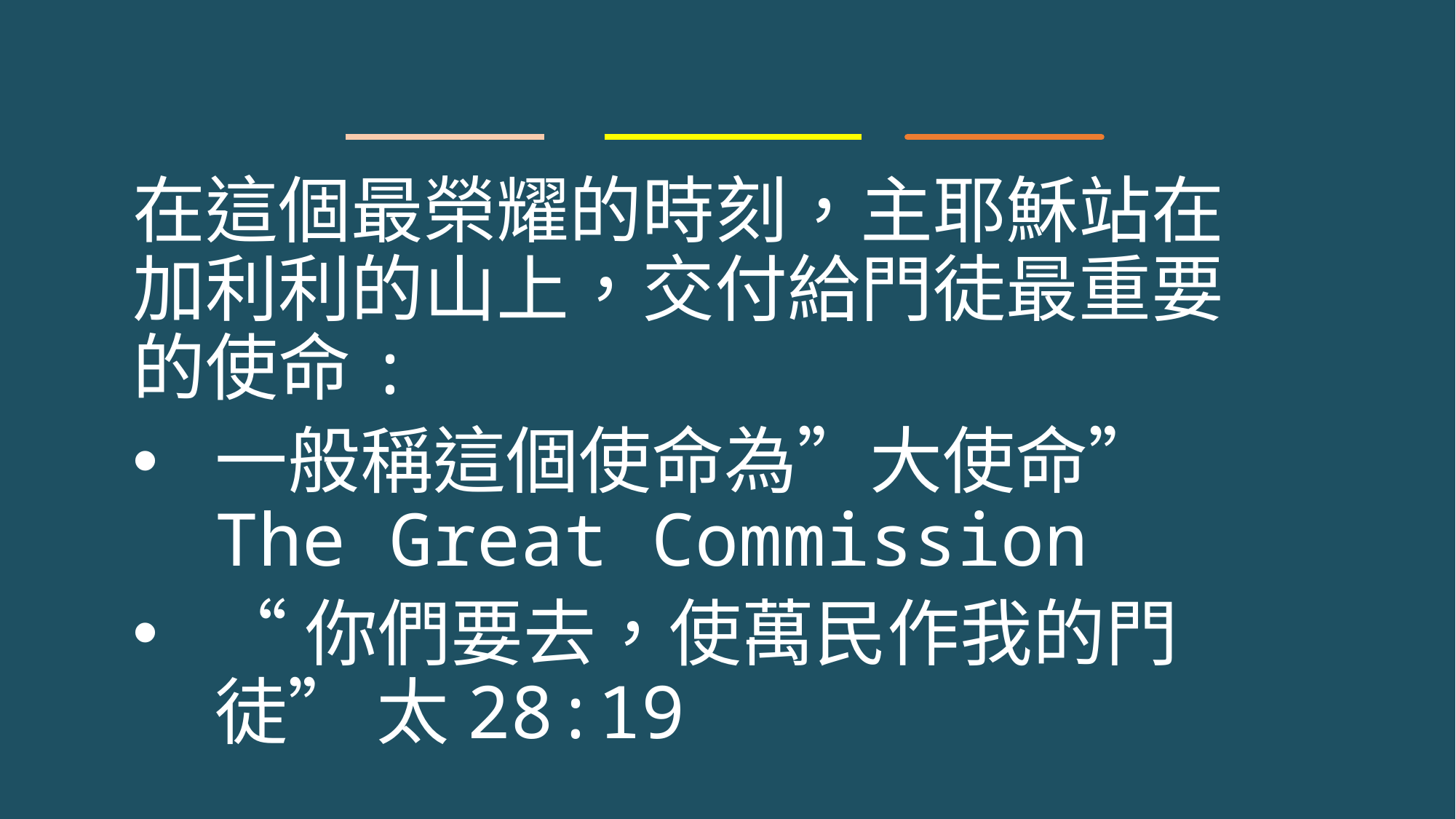

在這個最榮耀的時刻，主耶穌站在加利利的山上，交付給門徒最重要的使命:
一般稱這個使命為”大使命” The Great Commission
“你們要去，使萬民作我的門徒” 太28:19